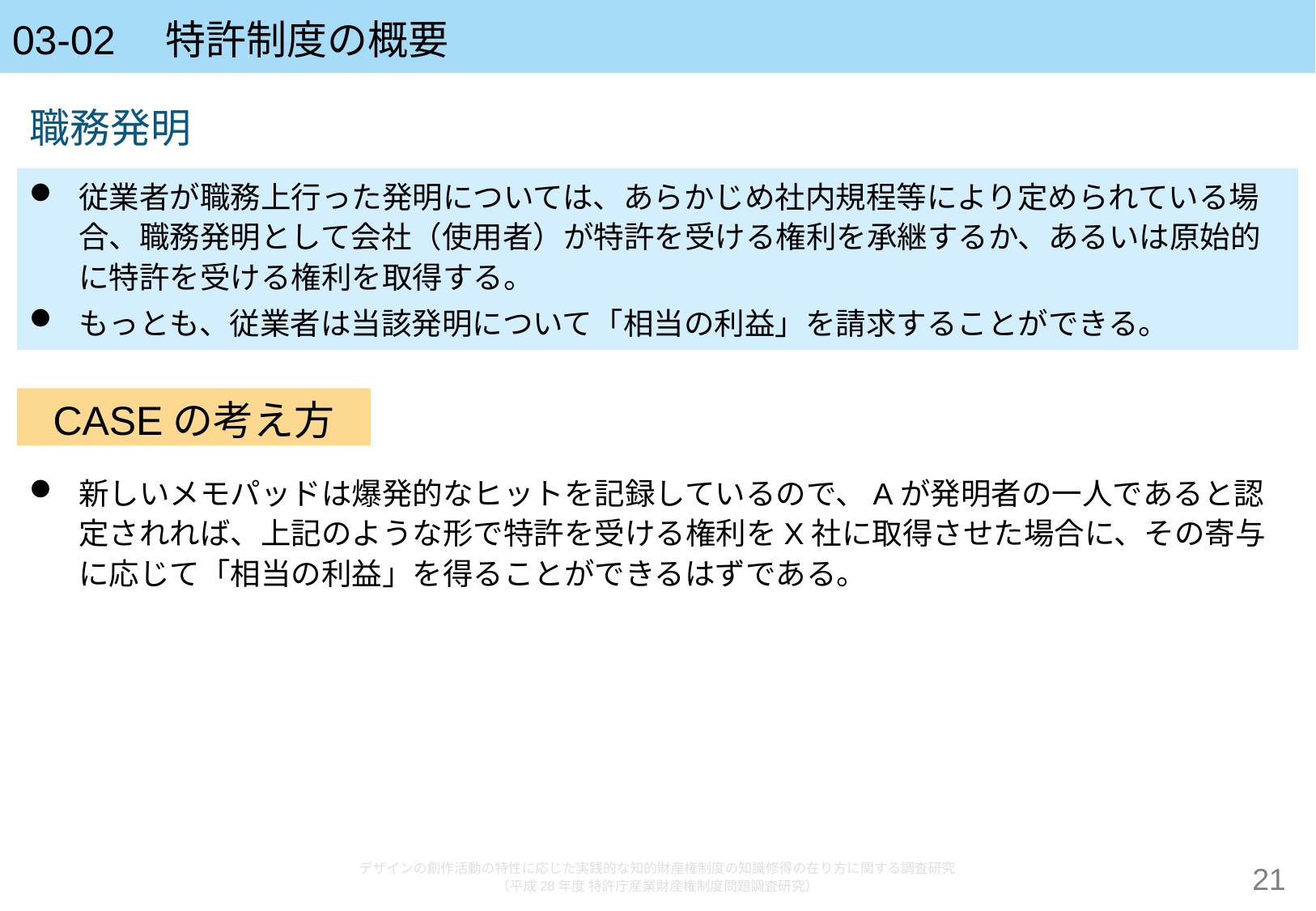

# 03-02　特許制度の概要
職務発明
従業者が職務上行った発明については、あらかじめ社内規程等により定められている場合、職務発明として会社（使用者）が特許を受ける権利を承継するか、あるいは原始的に特許を受ける権利を取得する。
もっとも、従業者は当該発明について「相当の利益」を請求することができる。
CASEの考え方
新しいメモパッドは爆発的なヒットを記録しているので、Aが発明者の一人であると認定されれば、上記のような形で特許を受ける権利をX社に取得させた場合に、その寄与に応じて「相当の利益」を得ることができるはずである。
デザインの創作活動の特性に応じた実践的な知的財産権制度の知識修得の在り方に関する調査研究
（平成28年度 特許庁産業財産権制度問題調査研究）
21